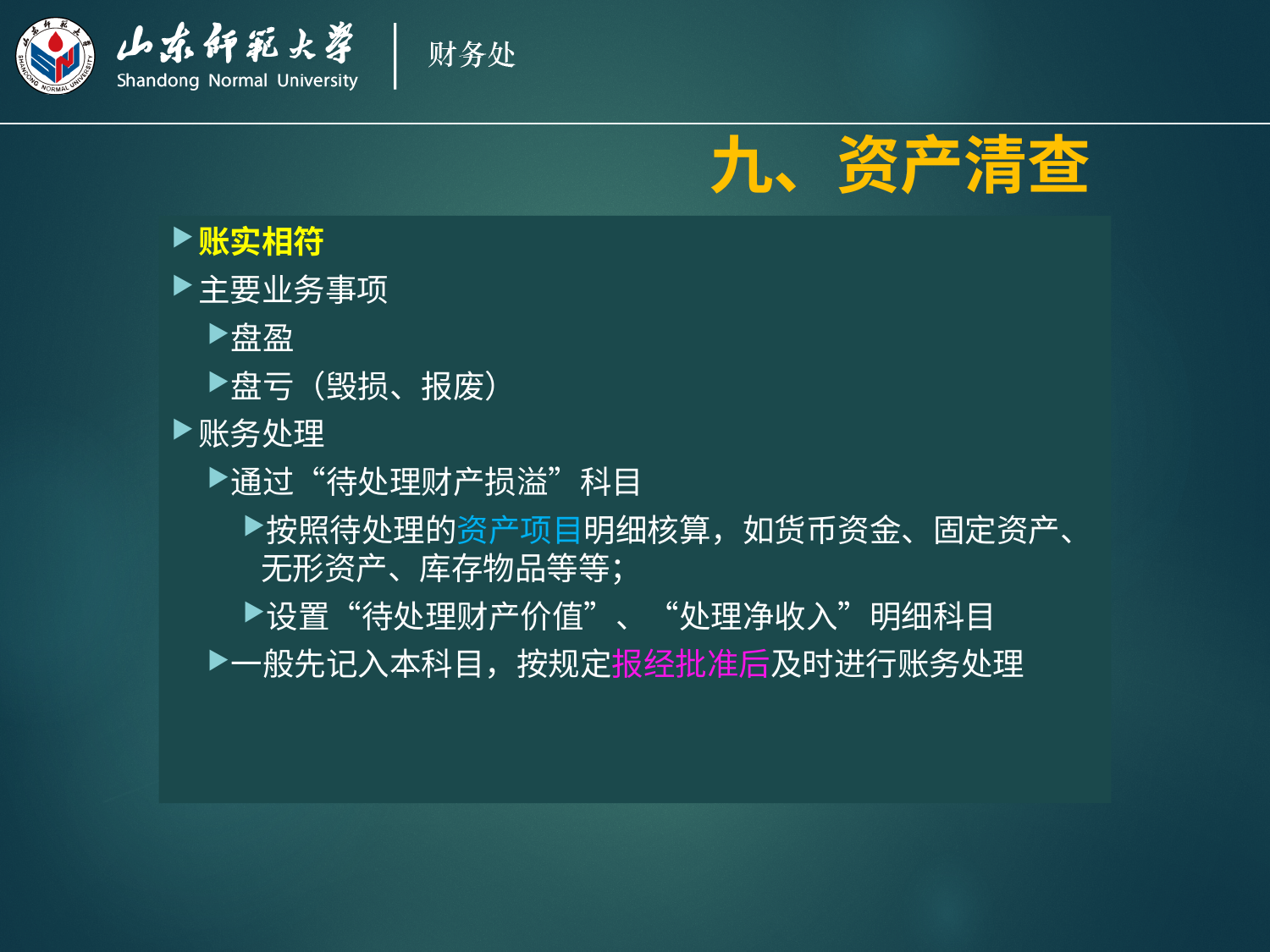

# 九、资产清查
账实相符
主要业务事项
盘盈
盘亏（毁损、报废）
账务处理
通过“待处理财产损溢”科目
按照待处理的资产项目明细核算，如货币资金、固定资产、无形资产、库存物品等等；
设置“待处理财产价值”、“处理净收入”明细科目
一般先记入本科目，按规定报经批准后及时进行账务处理